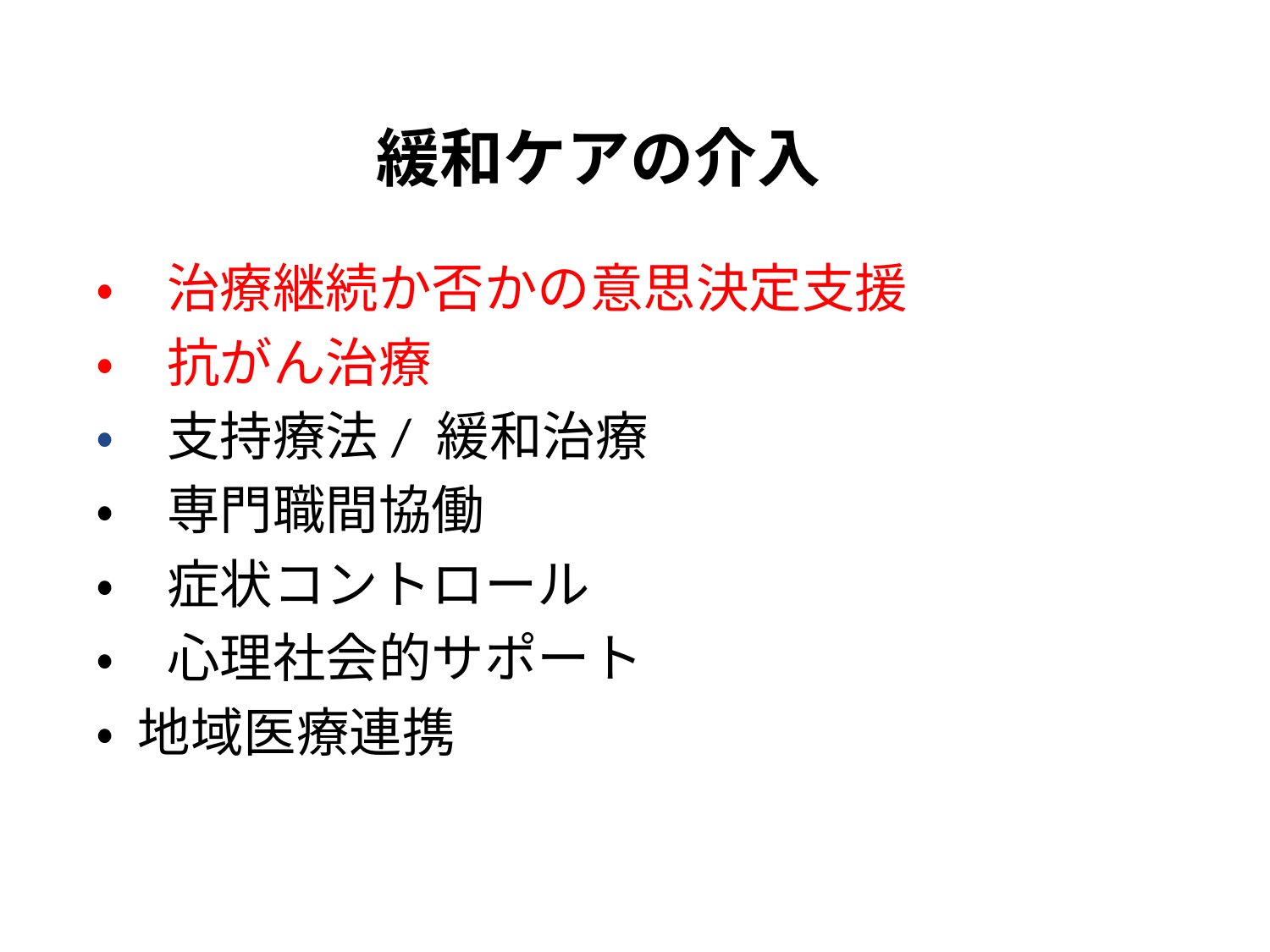

緩和ケアの介入
・　治療継続か否かの意思決定支援
・　抗がん治療
・　支持療法/ 緩和治療
・　専門職間協働
・　症状コントロール
・　心理社会的サポート
・  地域医療連携